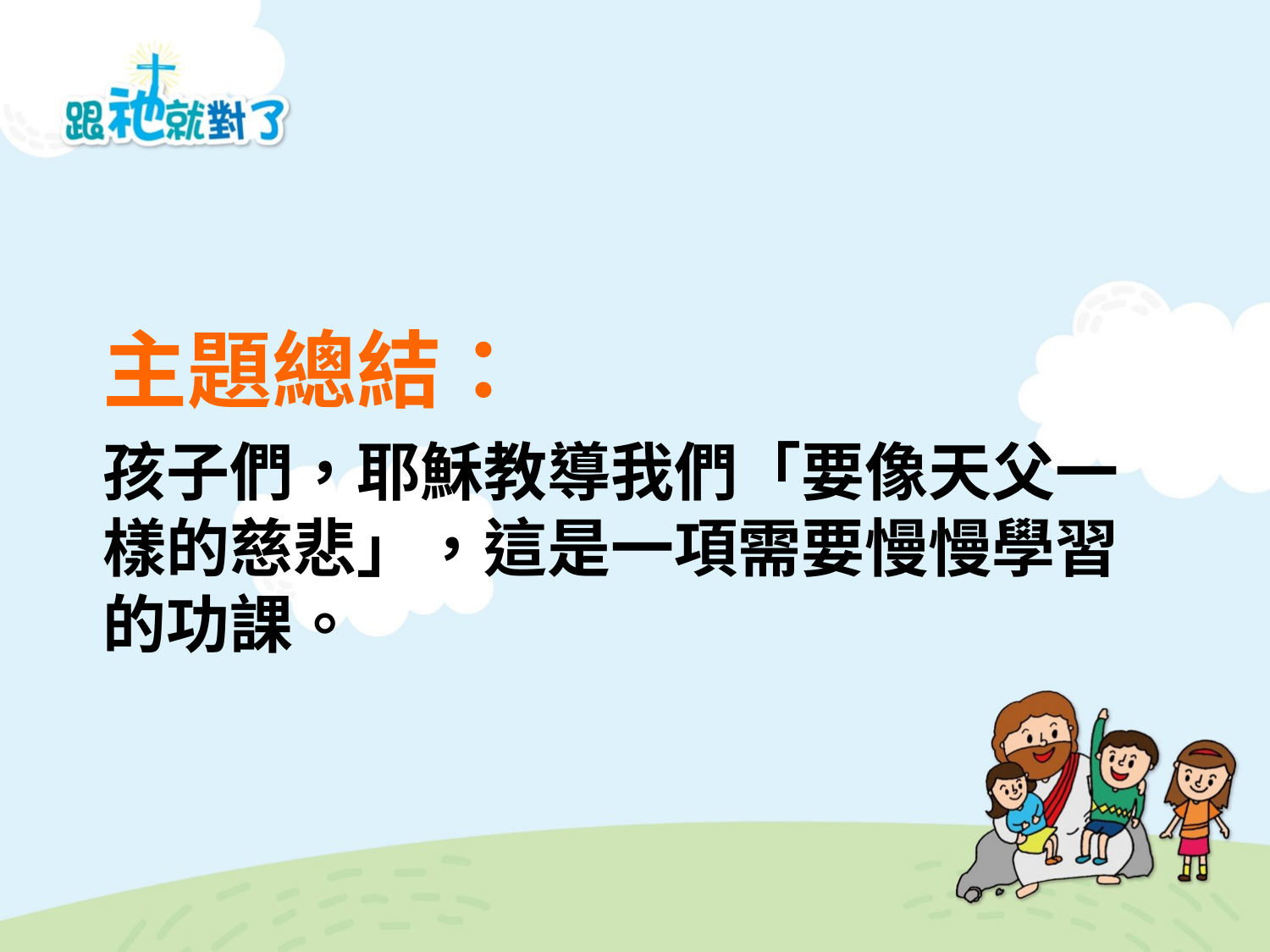

主題總結：
孩子們，耶穌教導我們「要像天父一樣的慈悲」，這是一項需要慢慢學習的功課。